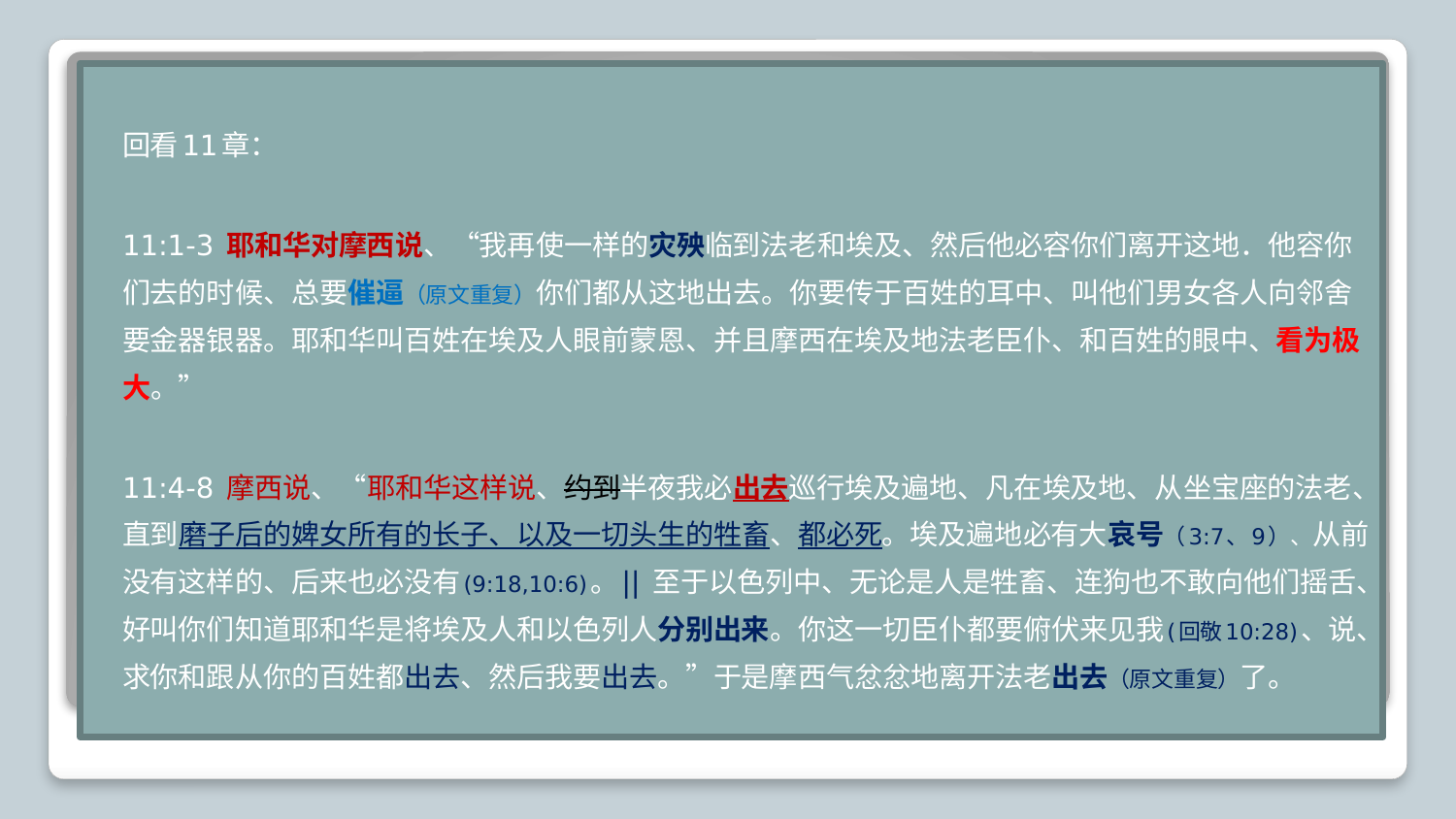

回看11章：

11:1-3 耶和华对摩西说、“我再使一样的灾殃临到法老和埃及、然后他必容你们离开这地．他容你们去的时候、总要催逼（原文重复）你们都从这地出去。你要传于百姓的耳中、叫他们男女各人向邻舍要金器银器。耶和华叫百姓在埃及人眼前蒙恩、并且摩西在埃及地法老臣仆、和百姓的眼中、看为极大。”

11:4-8 摩西说、“耶和华这样说、约到半夜我必出去巡行埃及遍地、凡在埃及地、从坐宝座的法老、直到磨子后的婢女所有的长子、以及一切头生的牲畜、都必死。埃及遍地必有大哀号（3:7、9）、从前没有这样的、后来也必没有(9:18,10:6)。|| 至于以色列中、无论是人是牲畜、连狗也不敢向他们摇舌、好叫你们知道耶和华是将埃及人和以色列人分别出来。你这一切臣仆都要俯伏来见我(回敬10:28)、说、求你和跟从你的百姓都出去、然后我要出去。”于是摩西气忿忿地离开法老出去（原文重复）了。